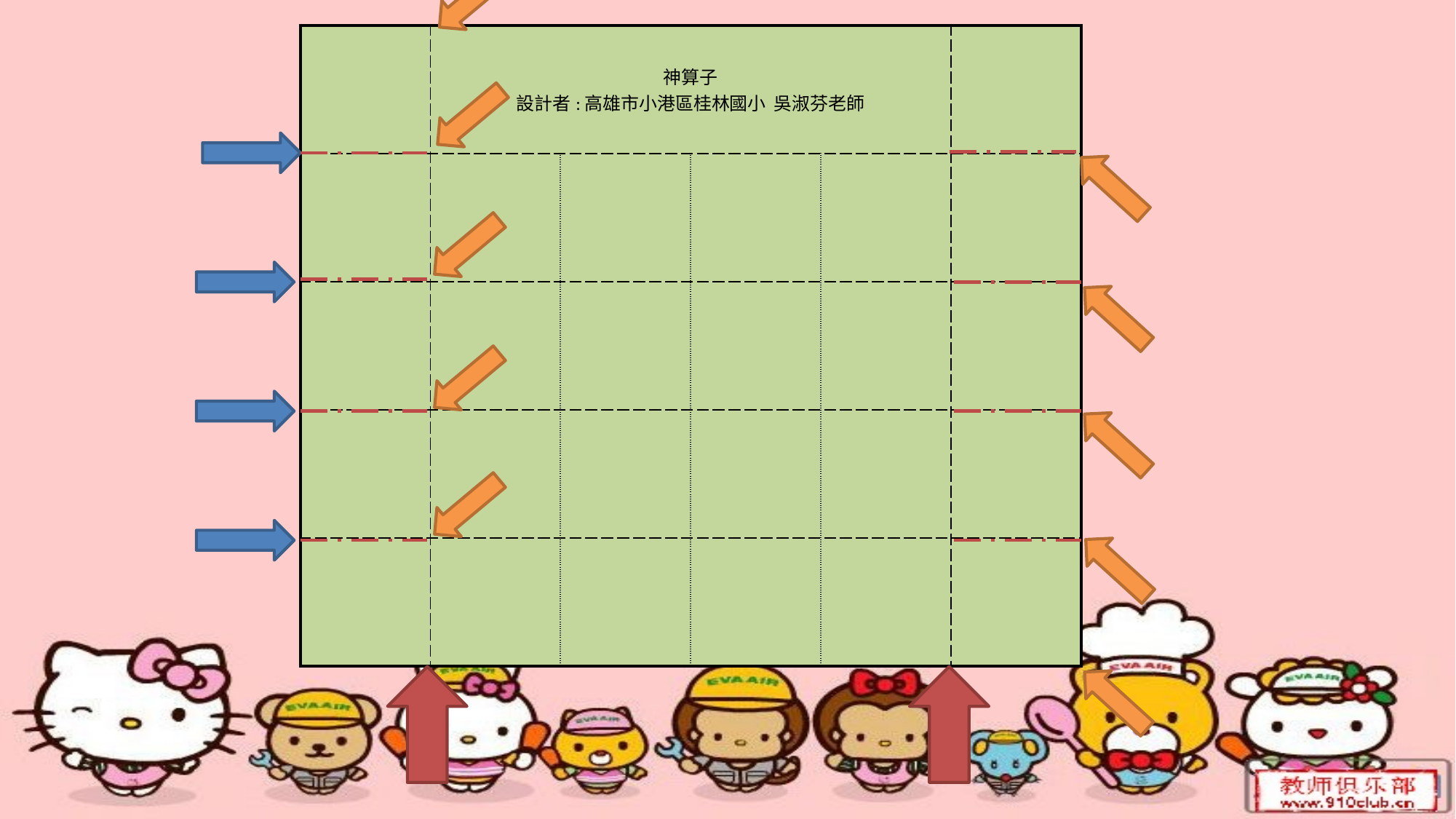

|  | 神算子 設計者:高雄市小港區桂林國小 吳淑芬老師 |  |  |  |  |
| --- | --- | --- | --- | --- | --- |
|  |  |  |  |  |  |
|  |  |  |  |  |  |
|  |  |  |  |  |  |
|  |  |  |  |  |  |